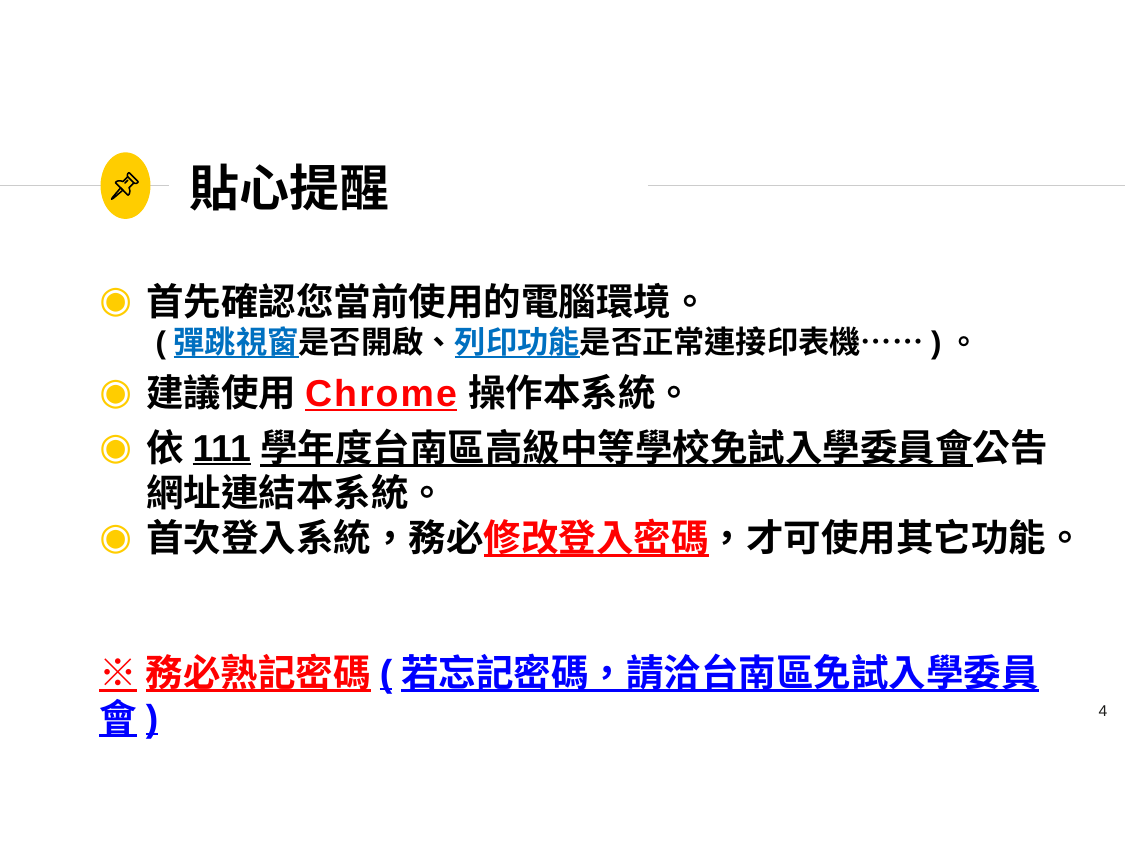

# 貼心提醒

首先確認您當前使用的電腦環境。
(彈跳視窗是否開啟、列印功能是否正常連接印表機……)。
建議使用Chrome操作本系統。
依111學年度台南區高級中等學校免試入學委員會公告網址連結本系統。
首次登入系統，務必修改登入密碼，才可使用其它功能。

※務必熟記密碼(若忘記密碼，請洽台南區免試入學委員會)
4